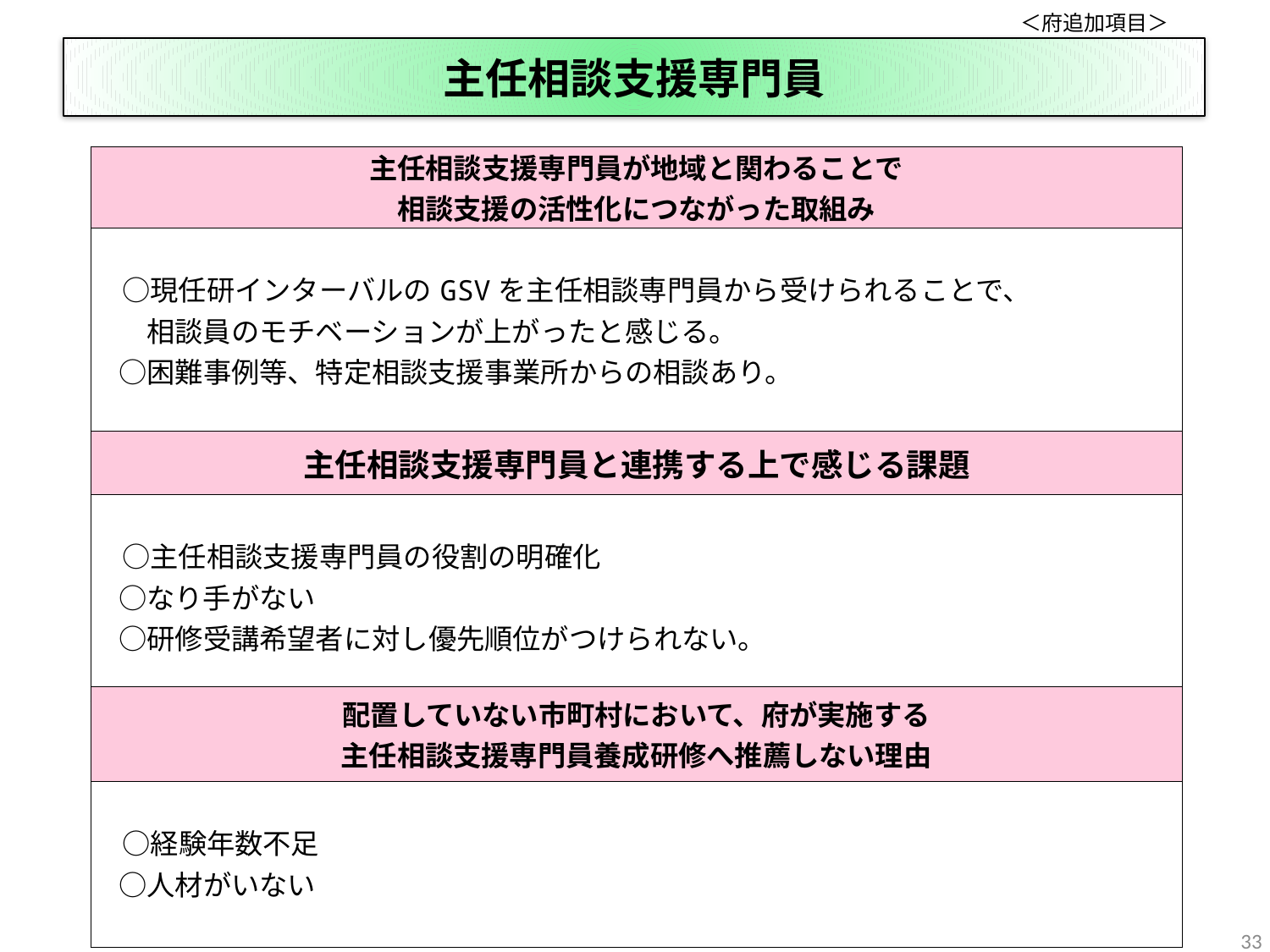

＜府追加項目＞
# 主任相談支援専門員
| 主任相談支援専門員が地域と関わることで 相談支援の活性化につながった取組み |
| --- |
| ○現任研インターバルのGSVを主任相談専門員から受けられることで、 　　相談員のモチベーションが上がったと感じる。 　○困難事例等、特定相談支援事業所からの相談あり。 |
| 主任相談支援専門員と連携する上で感じる課題 |
| --- |
| ○主任相談支援専門員の役割の明確化 　○なり手がない 　○研修受講希望者に対し優先順位がつけられない。 |
| 配置していない市町村において、府が実施する 主任相談支援専門員養成研修へ推薦しない理由 |
| --- |
| ○経験年数不足 　○人材がいない |
33